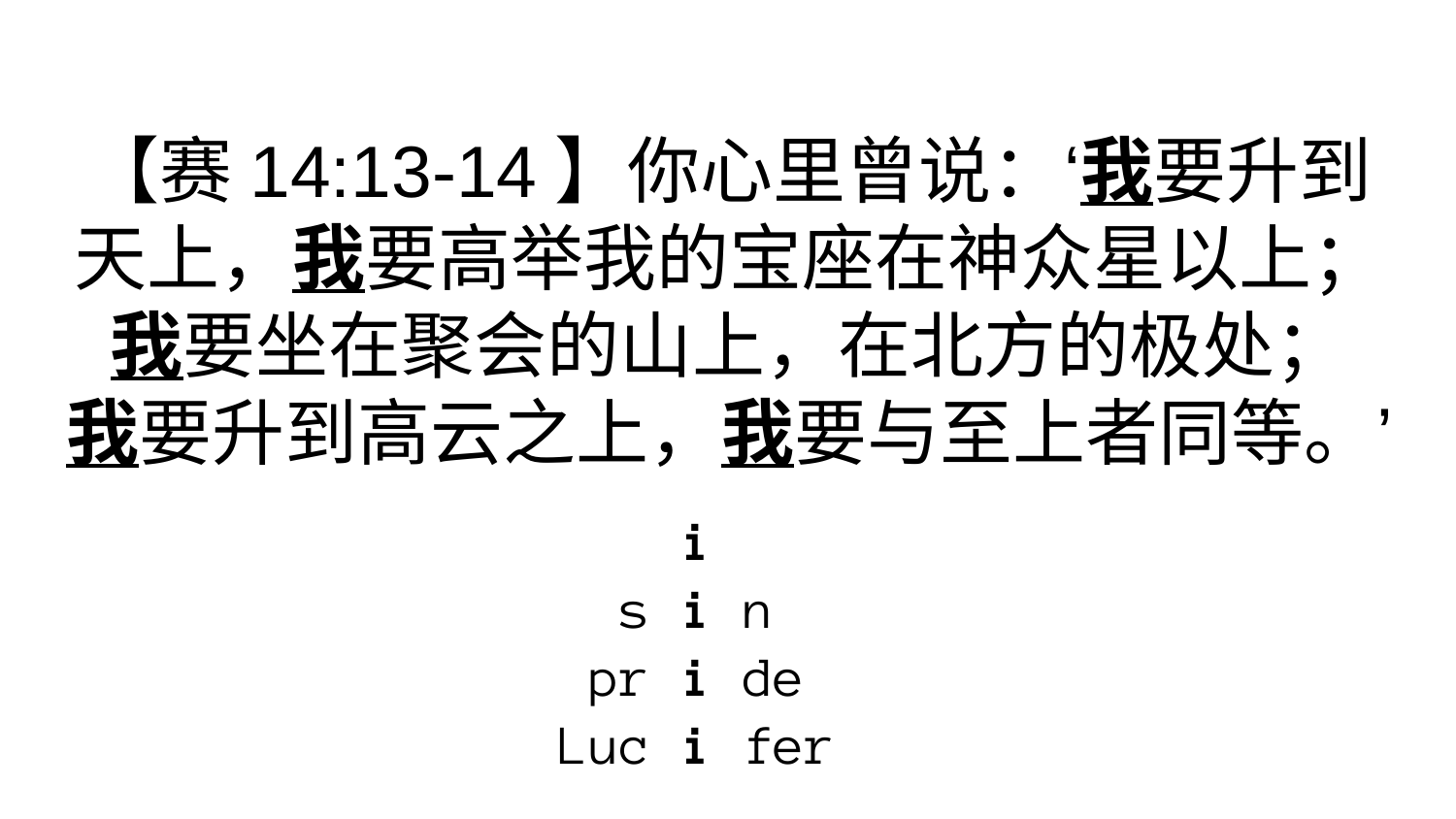

# 【赛14:13-14】你心里曾说：‘我要升到天上，我要高举我的宝座在神众星以上；我要坐在聚会的山上，在北方的极处； 我要升到高云之上，我要与至上者同等。’

i
s i n
pr i de
Luc i fer